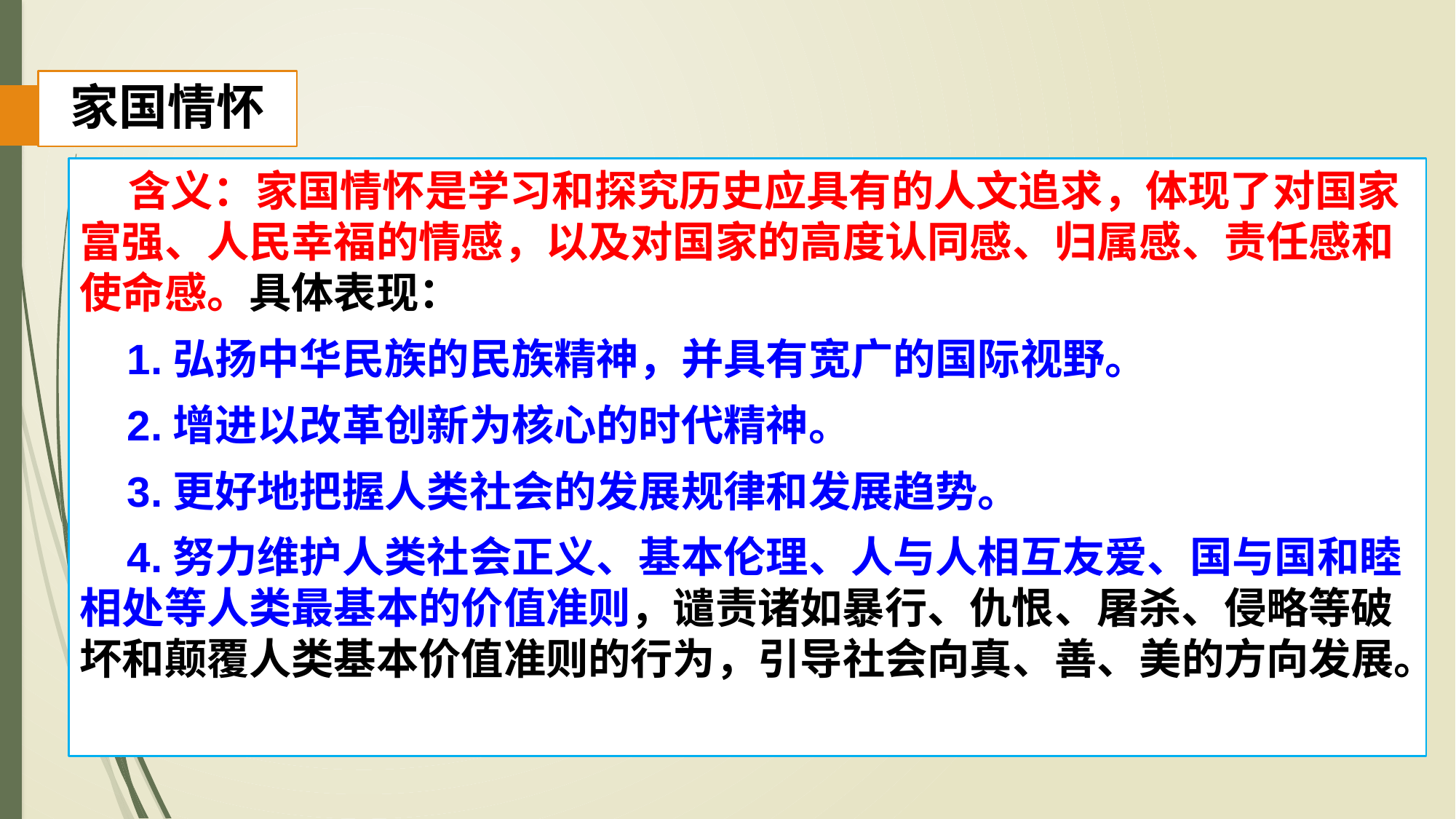

# 家国情怀
    含义：家国情怀是学习和探究历史应具有的人文追求，体现了对国家富强、人民幸福的情感，以及对国家的高度认同感、归属感、责任感和使命感。具体表现：
    1.弘扬中华民族的民族精神，并具有宽广的国际视野。
    2.增进以改革创新为核心的时代精神。
    3.更好地把握人类社会的发展规律和发展趋势。
    4.努力维护人类社会正义、基本伦理、人与人相互友爱、国与国和睦相处等人类最基本的价值准则，谴责诸如暴行、仇恨、屠杀、侵略等破坏和颠覆人类基本价值准则的行为，引导社会向真、善、美的方向发展。